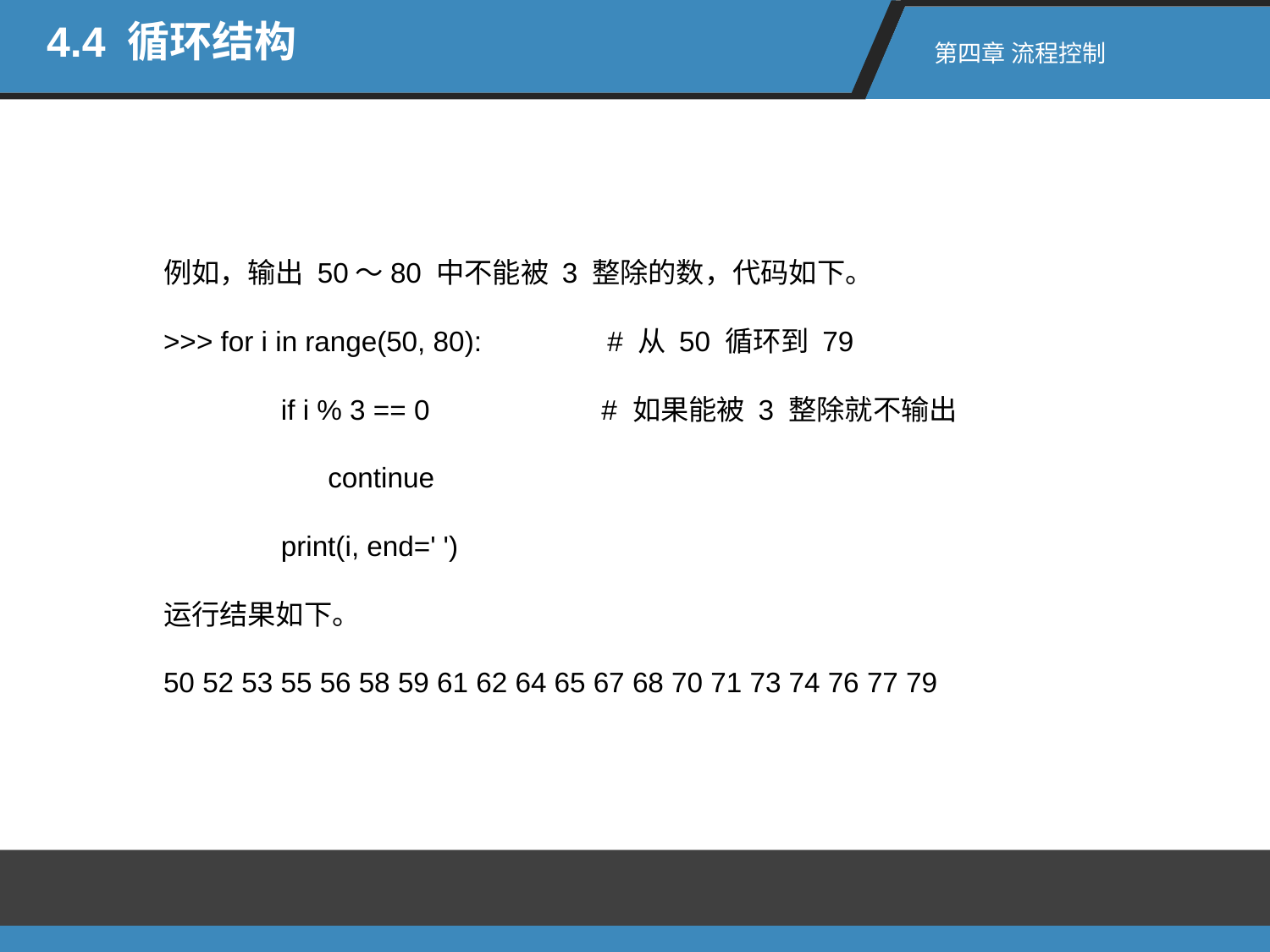

4.4 循环结构
第四章 流程控制
例如，输出 50～80 中不能被 3 整除的数，代码如下。
>>> for i in range(50, 80):                # 从 50 循环到 79
               if i % 3 == 0                      # 如果能被 3 整除就不输出
                     continue
               print(i, end=' ')
运行结果如下。
50 52 53 55 56 58 59 61 62 64 65 67 68 70 71 73 74 76 77 79